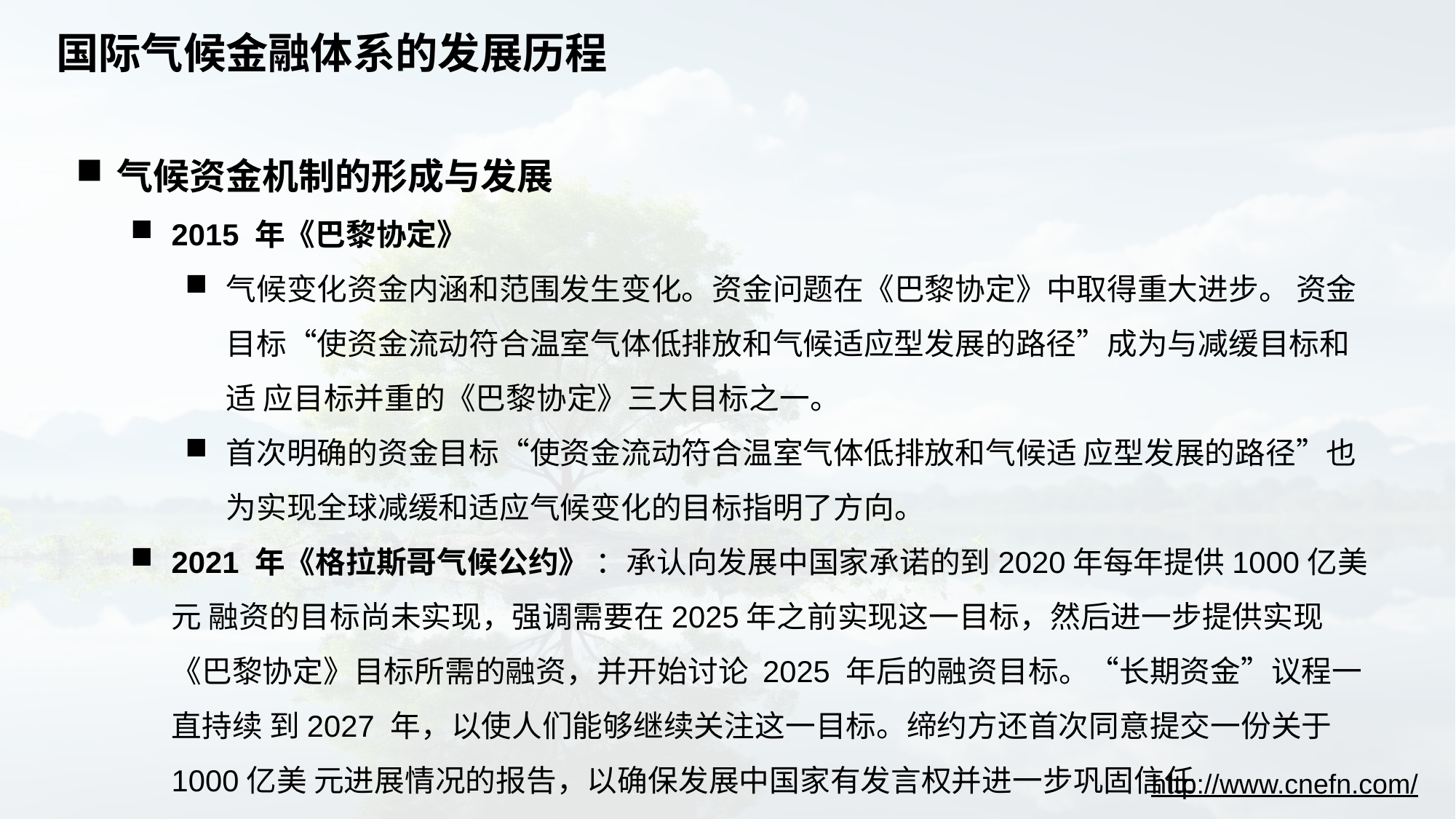

# 国际气候金融体系的发展历程
气候资金机制的形成与发展
2015 年《巴黎协定》
气候变化资金内涵和范围发生变化。资金问题在《巴黎协定》中取得重大进步。 资金目标“使资金流动符合温室气体低排放和气候适应型发展的路径”成为与减缓目标和适 应目标并重的《巴黎协定》三大目标之一。
首次明确的资金目标“使资金流动符合温室气体低排放和气候适 应型发展的路径”也为实现全球减缓和适应气候变化的目标指明了方向。
2021 年《格拉斯哥气候公约》 ：承认向发展中国家承诺的到2020年每年提供1000亿美元 融资的目标尚未实现，强调需要在2025年之前实现这一目标，然后进一步提供实现《巴黎协定》目标所需的融资，并开始讨论 2025 年后的融资目标。“长期资金”议程一直持续 到2027 年，以使人们能够继续关注这一目标。缔约方还首次同意提交一份关于1000亿美 元进展情况的报告，以确保发展中国家有发言权并进一步巩固信任